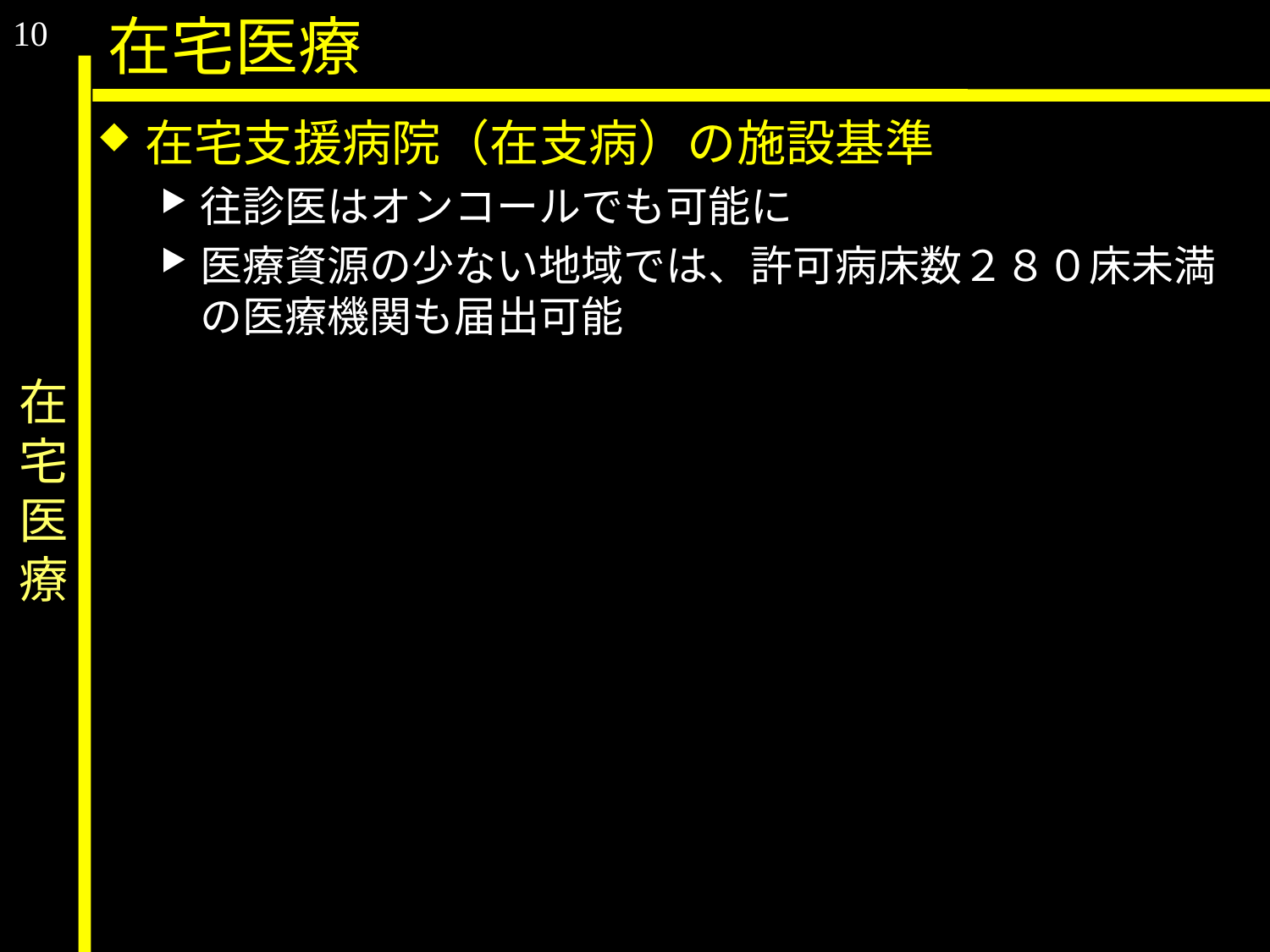

10
在宅医療

在宅支援病院（在支病）の施設基準
往診医はオンコールでも可能に
医療資源の少ない地域では、許可病床数２８０床未満の医療機関も届出可能
在宅医療